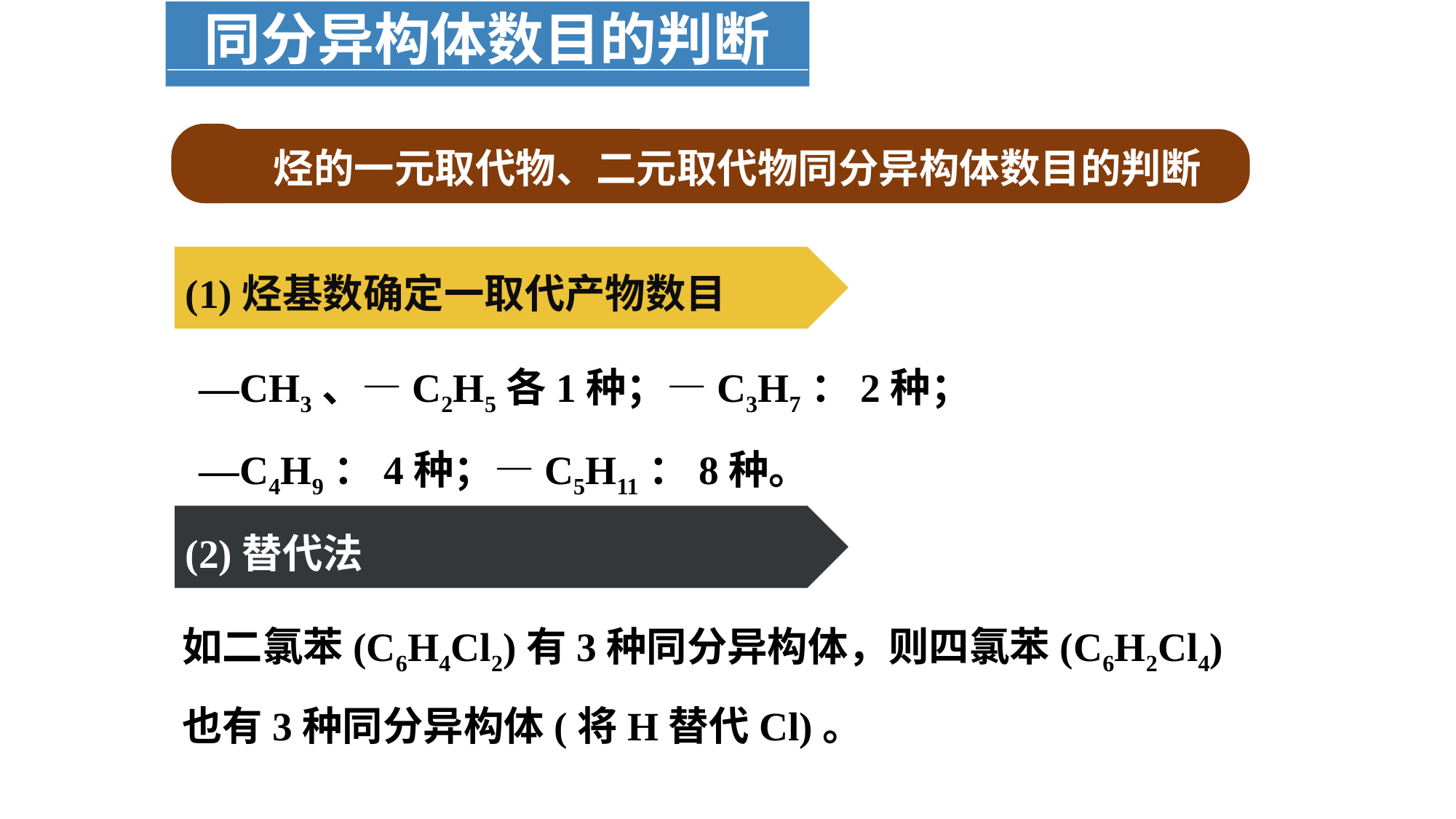

同分异构体数目的判断

烃的一元取代物、二元取代物同分异构体数目的判断
(1)烃基数确定一取代产物数目
—CH3、—C2H5各1种；—C3H7：2种；
—C4H9：4种；—C5H11：8种。
(2)替代法
如二氯苯(C6H4Cl2)有3种同分异构体，则四氯苯(C6H2Cl4)也有3种同分异构体(将H替代Cl)。